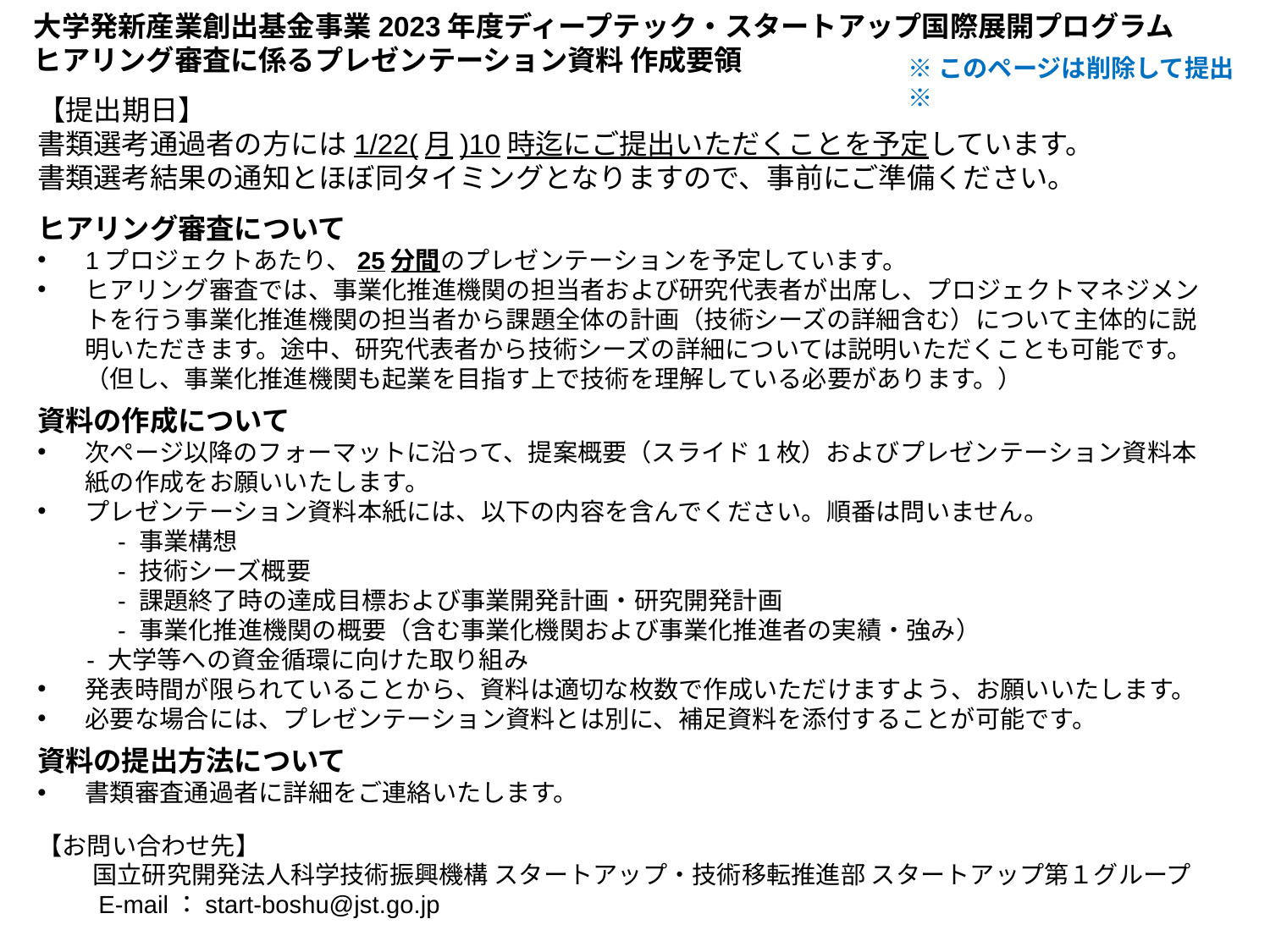

大学発新産業創出基金事業2023年度ディープテック・スタートアップ国際展開プログラム
ヒアリング審査に係るプレゼンテーション資料 作成要領
※このページは削除して提出※
【提出期日】
書類選考通過者の方には1/22(月)10時迄にご提出いただくことを予定しています。
書類選考結果の通知とほぼ同タイミングとなりますので、事前にご準備ください。
ヒアリング審査について
1プロジェクトあたり、25分間のプレゼンテーションを予定しています。
ヒアリング審査では、事業化推進機関の担当者および研究代表者が出席し、プロジェクトマネジメントを行う事業化推進機関の担当者から課題全体の計画（技術シーズの詳細含む）について主体的に説明いただきます。途中、研究代表者から技術シーズの詳細については説明いただくことも可能です。（但し、事業化推進機関も起業を目指す上で技術を理解している必要があります。）
資料の作成について
次ページ以降のフォーマットに沿って、提案概要（スライド1枚）およびプレゼンテーション資料本紙の作成をお願いいたします。
プレゼンテーション資料本紙には、以下の内容を含んでください。順番は問いません。
　　　- 事業構想
　　　- 技術シーズ概要
　　　- 課題終了時の達成目標および事業開発計画・研究開発計画
　　　- 事業化推進機関の概要（含む事業化機関および事業化推進者の実績・強み）
       - 大学等への資金循環に向けた取り組み
発表時間が限られていることから、資料は適切な枚数で作成いただけますよう、お願いいたします。
必要な場合には、プレゼンテーション資料とは別に、補足資料を添付することが可能です。
資料の提出方法について
書類審査通過者に詳細をご連絡いたします。

【お問い合わせ先】
　　 国立研究開発法人科学技術振興機構 スタートアップ・技術移転推進部 スタートアップ第１グループ
　　 E-mail：start-boshu@jst.go.jp